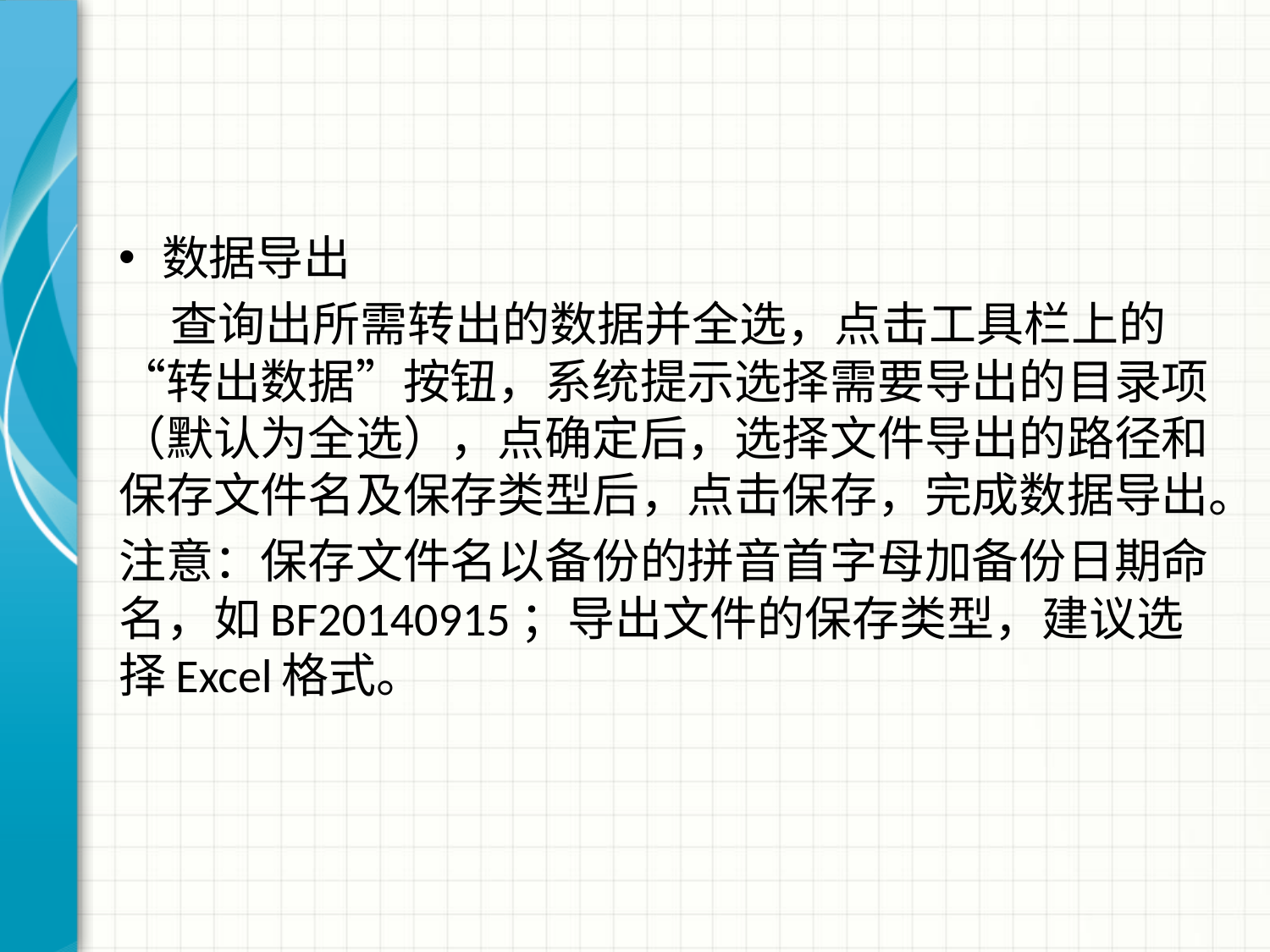

#
数据导出
    查询出所需转出的数据并全选，点击工具栏上的“转出数据”按钮，系统提示选择需要导出的目录项（默认为全选），点确定后，选择文件导出的路径和保存文件名及保存类型后，点击保存，完成数据导出。
注意：保存文件名以备份的拼音首字母加备份日期命名，如BF20140915；导出文件的保存类型，建议选择Excel格式。